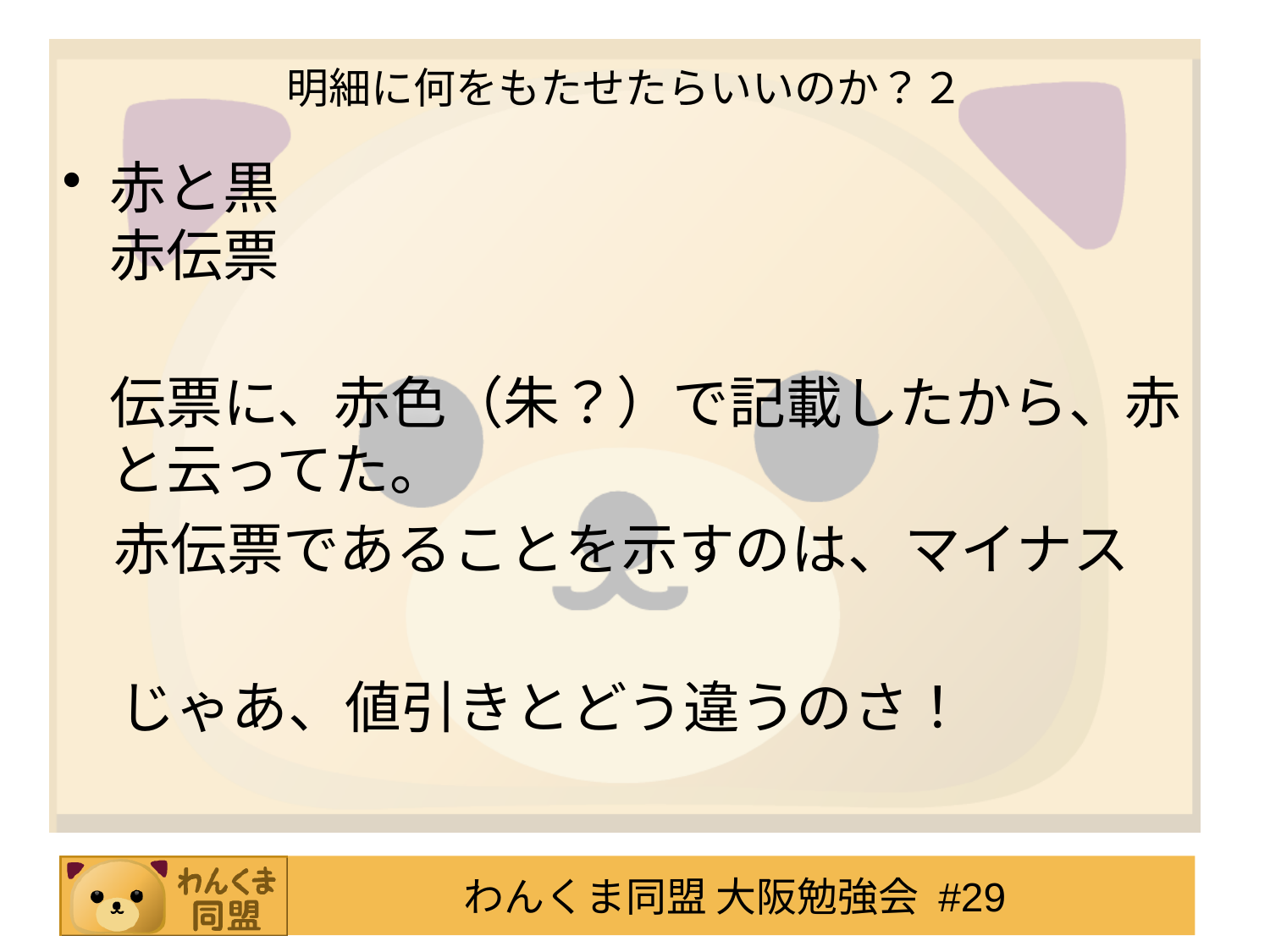

# 明細に何をもたせたらいいのか？２
赤と黒
赤伝票
伝票に、赤色（朱？）で記載したから、赤と云ってた。
   赤伝票であることを示すのは、マイナス

　じゃあ、値引きとどう違うのさ！